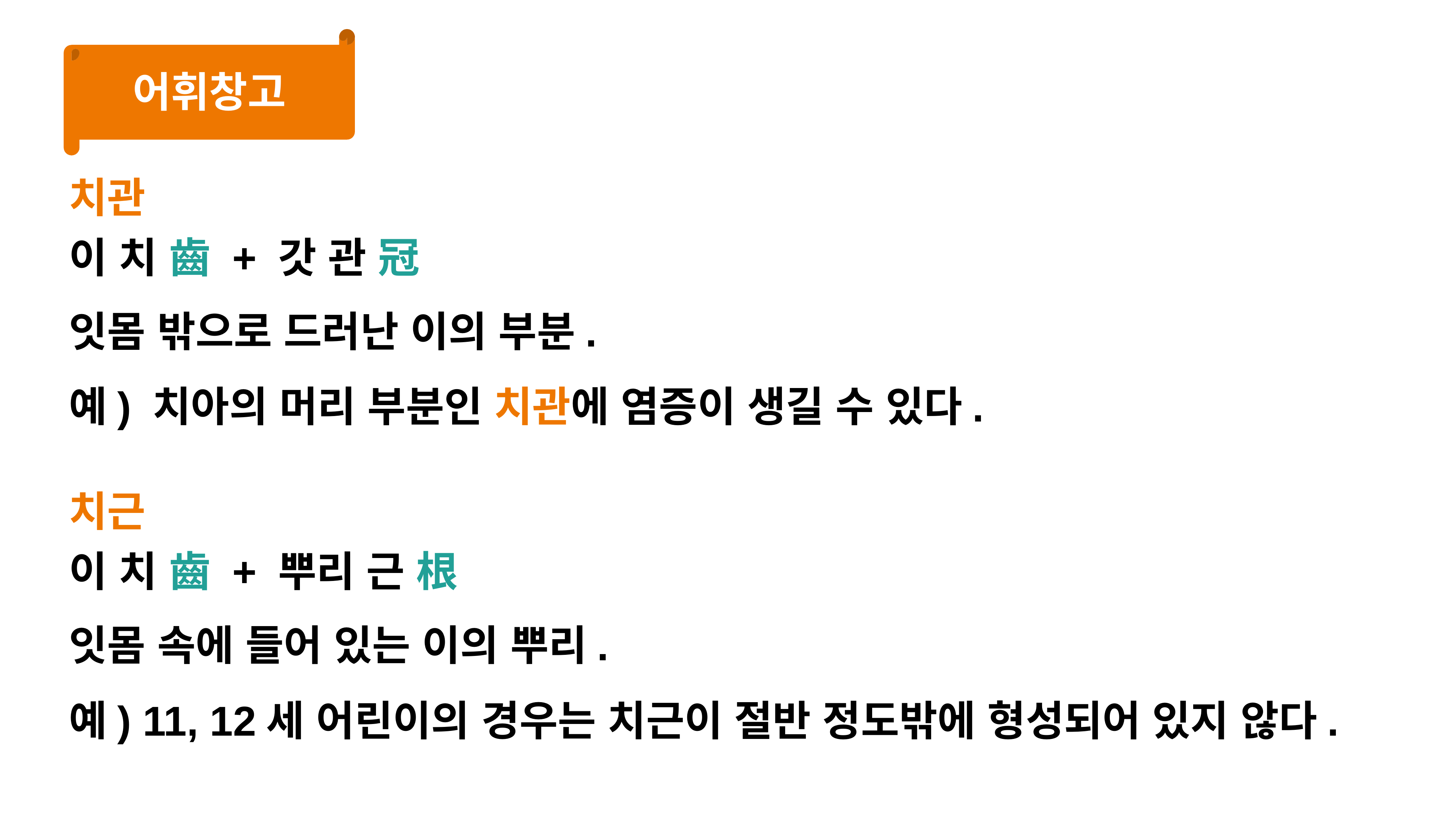

어휘창고
치관
이 치 齒 + 갓 관 冠
잇몸 밖으로 드러난 이의 부분.
예) 치아의 머리 부분인 치관에 염증이 생길 수 있다.
치근
이 치 齒 + 뿌리 근 根
잇몸 속에 들어 있는 이의 뿌리.
예) 11, 12세 어린이의 경우는 치근이 절반 정도밖에 형성되어 있지 않다.